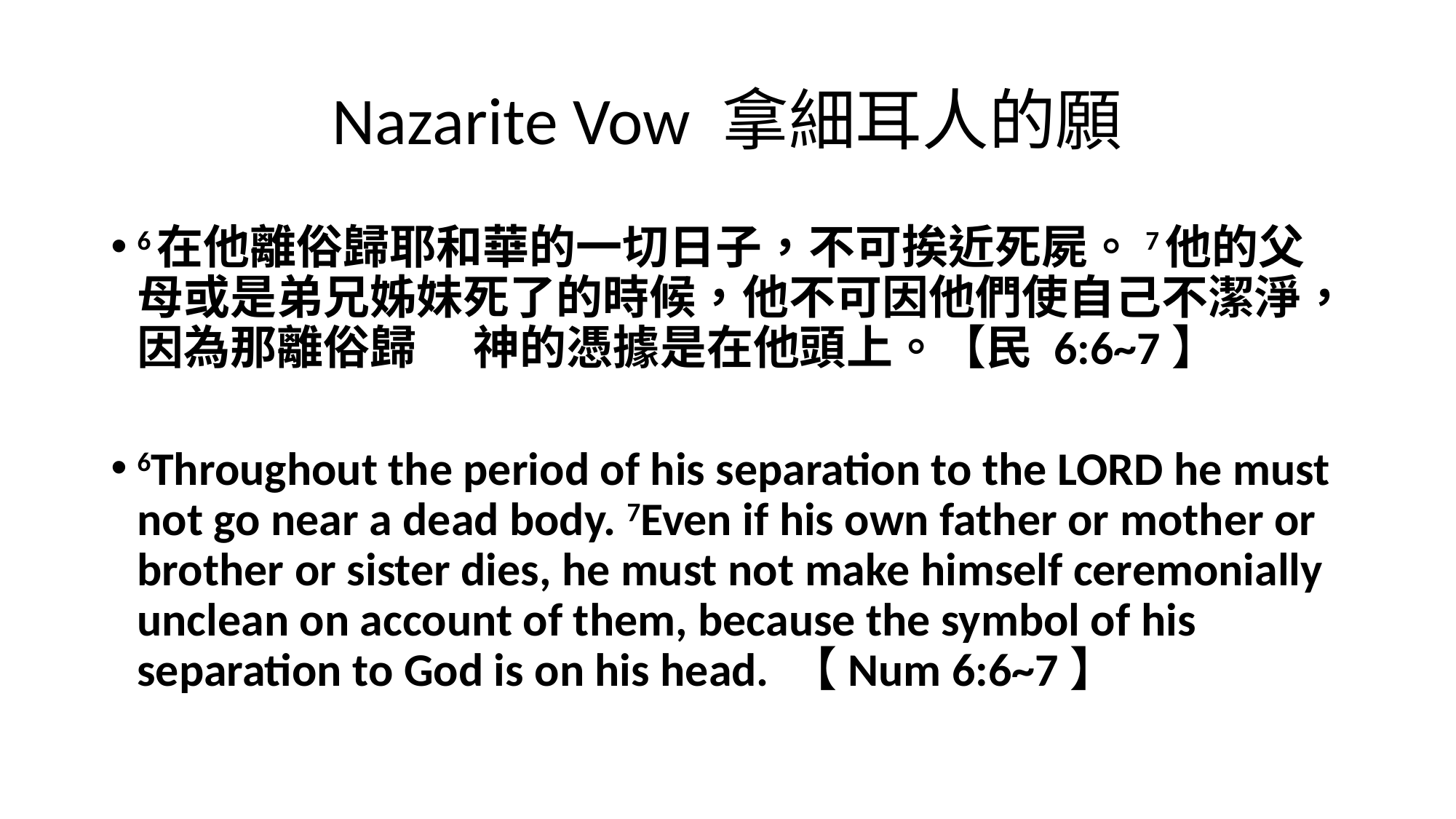

# Nazarite Vow 拿細耳人的願
6在他離俗歸耶和華的一切日子，不可挨近死屍。7他的父母或是弟兄姊妹死了的時候，他不可因他們使自己不潔淨，因為那離俗歸　 神的憑據是在他頭上。【民 6:6~7】
6Throughout the period of his separation to the LORD he must not go near a dead body. 7Even if his own father or mother or brother or sister dies, he must not make himself ceremonially unclean on account of them, because the symbol of his separation to God is on his head. 【Num 6:6~7】